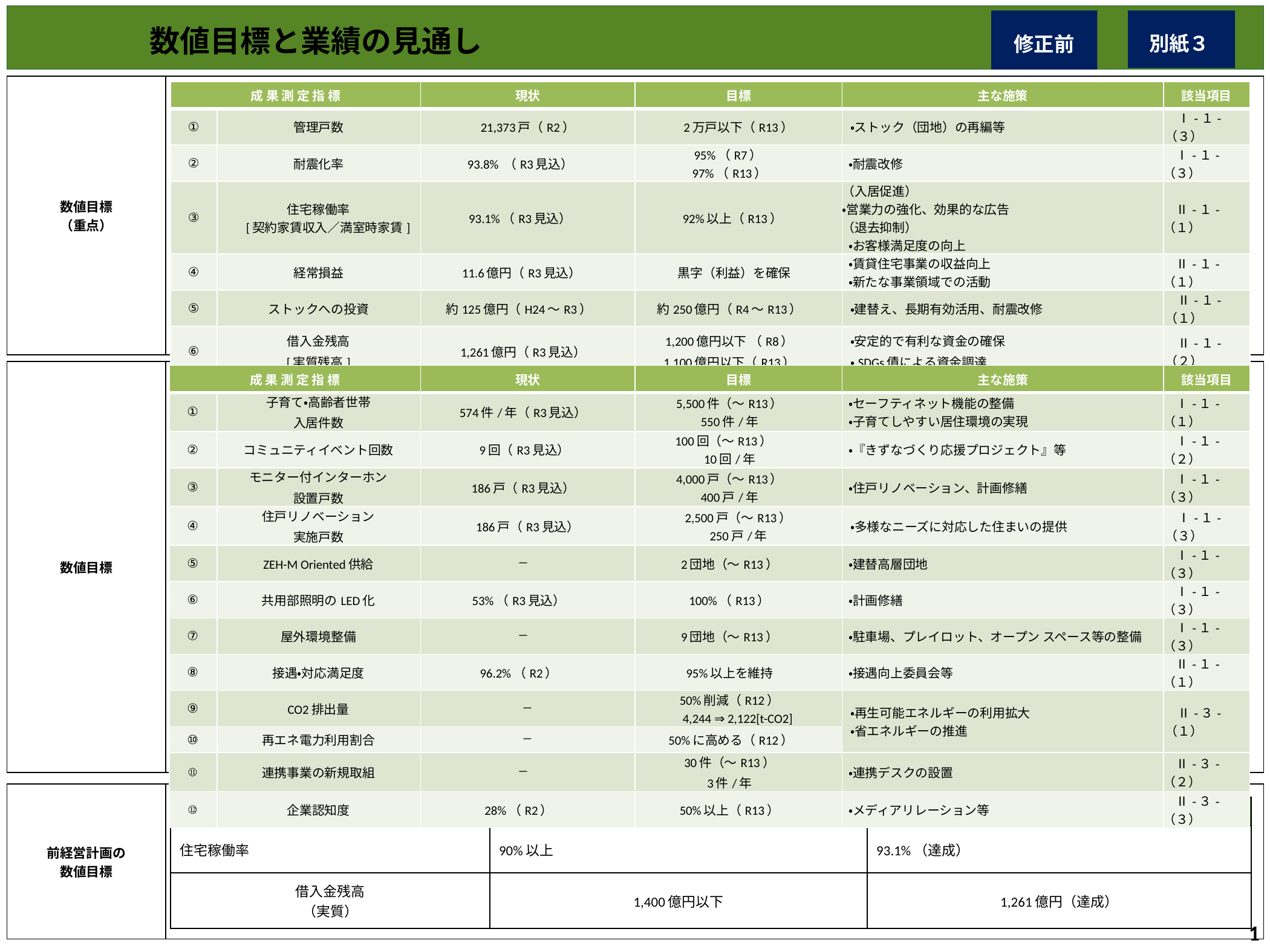

数値目標と業績の見通し
修正前
別紙３
| 数値目標 （重点） |  |
| --- | --- |
| 成 果 測 定 指 標 |  | 現状 | 目標 | 主な施策 | 該当項目 |
| --- | --- | --- | --- | --- | --- |
| ① | 管理戸数 | 21,373戸（R2） | 2万戸以下（R13） | ・ストック（団地）の再編等 | Ⅰ-１-（３） |
| ② | 耐震化率 | 93.8% （R3見込） | 95%（R7） 97%（R13） | ・耐震改修 | Ⅰ-１-（３） |
| ③ | 住宅稼働率 　 [契約家賃収入／満室時家賃] | 93.1%（R3見込） | 92%以上（R13） | （入居促進） ・営業力の強化、効果的な広告 （退去抑制） ・お客様満足度の向上 | Ⅱ-１-（１） |
| ④ | 経常損益 | 11.6億円（R3見込） | 黒字（利益）を確保 | ・賃貸住宅事業の収益向上 ・新たな事業領域での活動 | Ⅱ-１-（１） |
| ⑤ | ストックへの投資 | 約125億円（H24～R3） | 約250億円（R4～R13） | ・建替え、長期有効活用、耐震改修 | Ⅱ-１-（１） |
| ⑥ | 借入金残高 [実質残高] | 1,261億円（R3見込） | 1,200億円以下 （R8） 1,100億円以下（R13） | ・安定的で有利な資金の確保 ・SDGs債による資金調達 | Ⅱ-１-（２） |
| 数値目標 |  |
| --- | --- |
| 成 果 測 定 指 標 |  | 現状 | 目標 | 主な施策 | 該当項目 |
| --- | --- | --- | --- | --- | --- |
| ① | 子育て・高齢者世帯 入居件数 | 574件/年（R3見込） | 5,500件（～R13） 550件/年 | ・セーフティネット機能の整備 ・子育てしやすい居住環境の実現 | Ⅰ-１-（１） |
| ② | コミュニティイベント回数 | 9回（R3見込） | 100回（～R13） 10回/年 | ・『きずなづくり応援プロジェクト』等 | Ⅰ-１-（２） |
| ③ | モニター付インターホン 設置戸数 | 186戸（R3見込） | 4,000戸（～R13） 400戸/年 | ・住戸リノベーション、計画修繕 | Ⅰ-１-（３） |
| ④ | 住戸リノベーション 実施戸数 | 186戸（R3見込） | 2,500戸（～R13） 250戸/年 | ・多様なニーズに対応した住まいの提供 | Ⅰ-１-（３） |
| ⑤ | ZEH-M Oriented供給 | ― | 2団地（～R13） | ・建替高層団地 | Ⅰ-１-（３） |
| ⑥ | 共用部照明のLED化 | 53%（R3見込） | 100%（R13） | ・計画修繕 | Ⅰ-１-（３） |
| ⑦ | 屋外環境整備 | ― | 9団地（～R13） | ・駐車場、プレイロット、オープン スペース等の整備 | Ⅰ-１-（３） |
| ⑧ | 接遇・対応満足度 | 96.2%（R2） | 95%以上を維持 | ・接遇向上委員会等 | Ⅱ-１-（１） |
| ⑨ | CO2排出量 | ― | 50%削減（R12） 　4,244 ⇒ 2,122[t-CO2] | ・再生可能エネルギーの利用拡大 ・省エネルギーの推進 | Ⅱ-３-（１） |
| ⑩ | 再エネ電力利用割合 | ― | 50%に高める（R12） |  |  |
| ⑪ | 連携事業の新規取組 | ― | 30件（～R13） 3件/年 | ・連携デスクの設置 | Ⅱ-３-（２） |
| ⑫ | 企業認知度 | 28%（R2） | 50%以上（R13） | ・メディアリレーション等 | Ⅱ-３-（３） |
| 前経営計画の 数値目標 |  |
| --- | --- |
| 成果測定指標 | 前計画の目標 | R3年度末達成の見込み |
| --- | --- | --- |
| 住宅稼働率 | 90%以上 | 93.1%（達成） |
| 借入金残高 （実質） | 1,400億円以下 | 1,261億円（達成） |
1